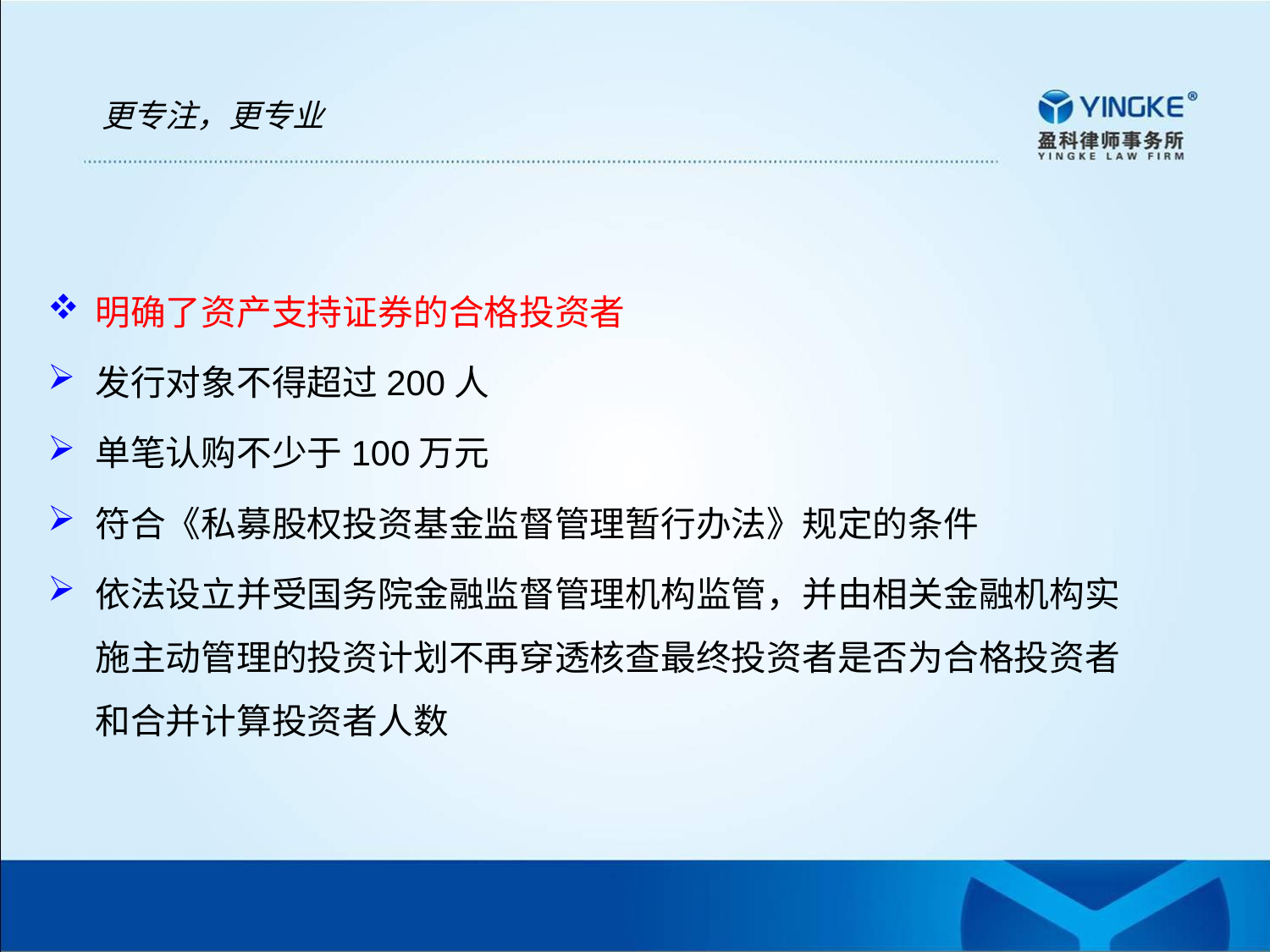

更专注，更专业

明确了资产支持证券的合格投资者
发行对象不得超过200人
单笔认购不少于100万元
符合《私募股权投资基金监督管理暂行办法》规定的条件
依法设立并受国务院金融监督管理机构监管，并由相关金融机构实施主动管理的投资计划不再穿透核查最终投资者是否为合格投资者和合并计算投资者人数